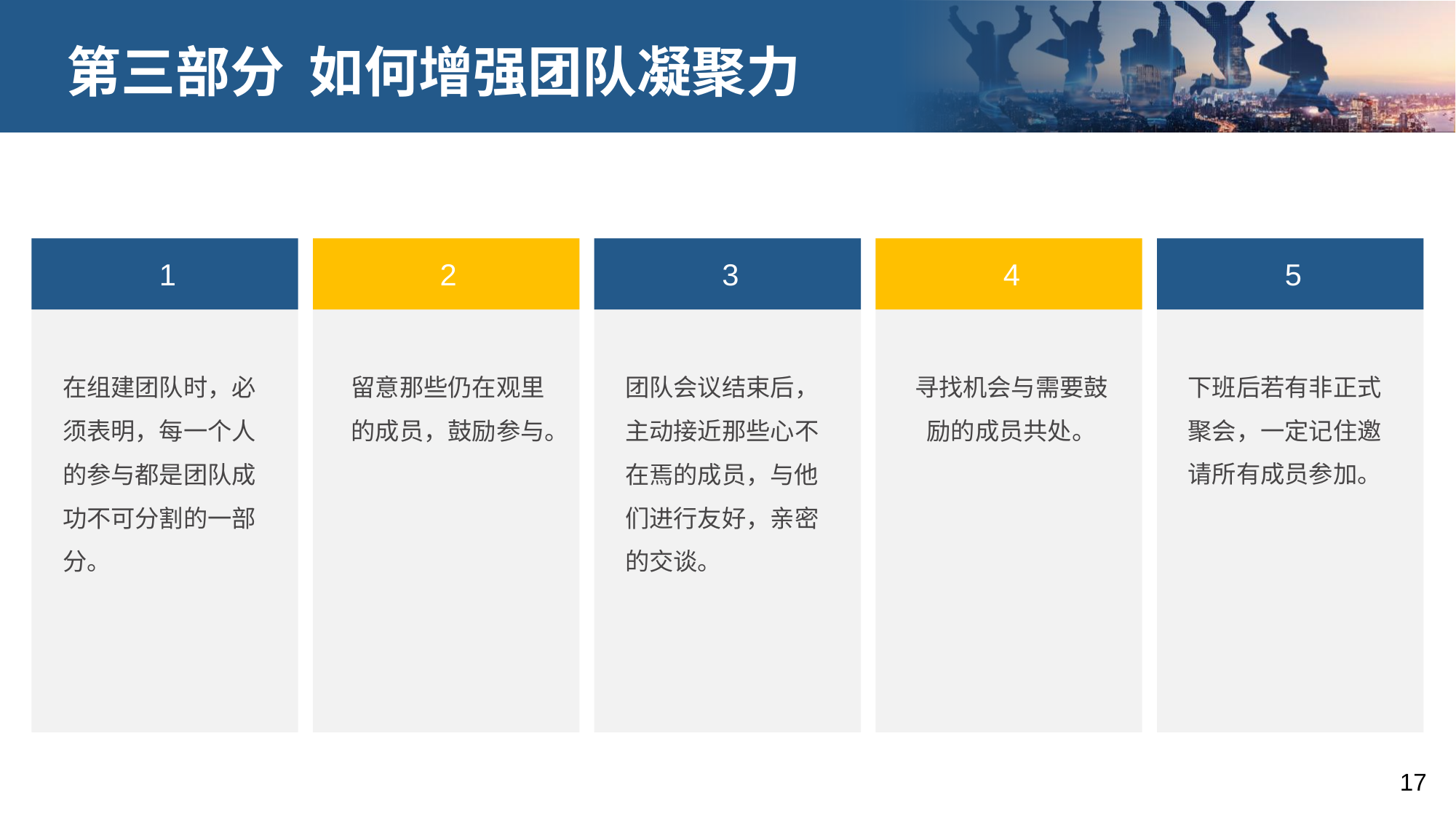

第三部分  如何增强团队凝聚力

1
2
3
4
5
在组建团队时，必须表明，每一个人的参与都是团队成功不可分割的一部分。

留意那些仍在观里的成员，鼓励参与。
团队会议结束后，主动接近那些心不在焉的成员，与他们进行友好，亲密的交谈。

寻找机会与需要鼓励的成员共处。
下班后若有非正式聚会，一定记住邀请所有成员参加。